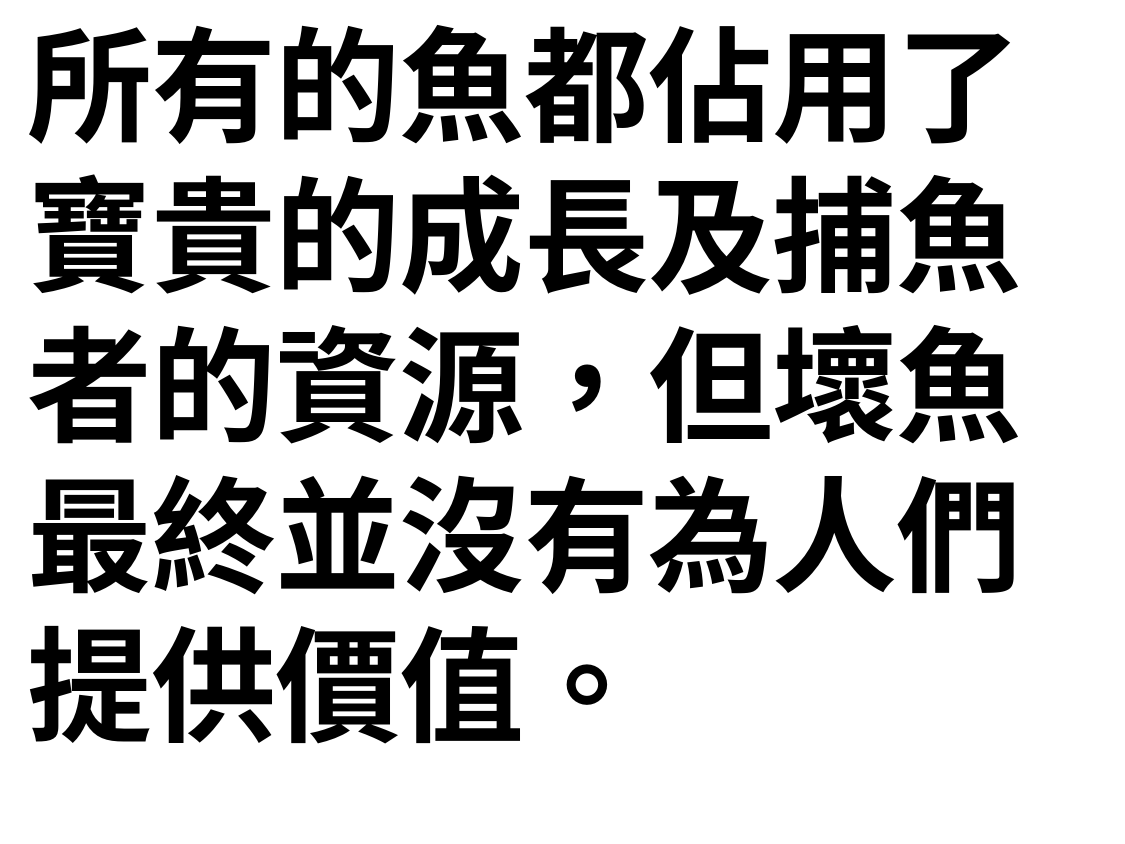

所有的魚都佔用了寶貴的成長及捕魚者的資源，但壞魚最終並沒有為人們提供價值。